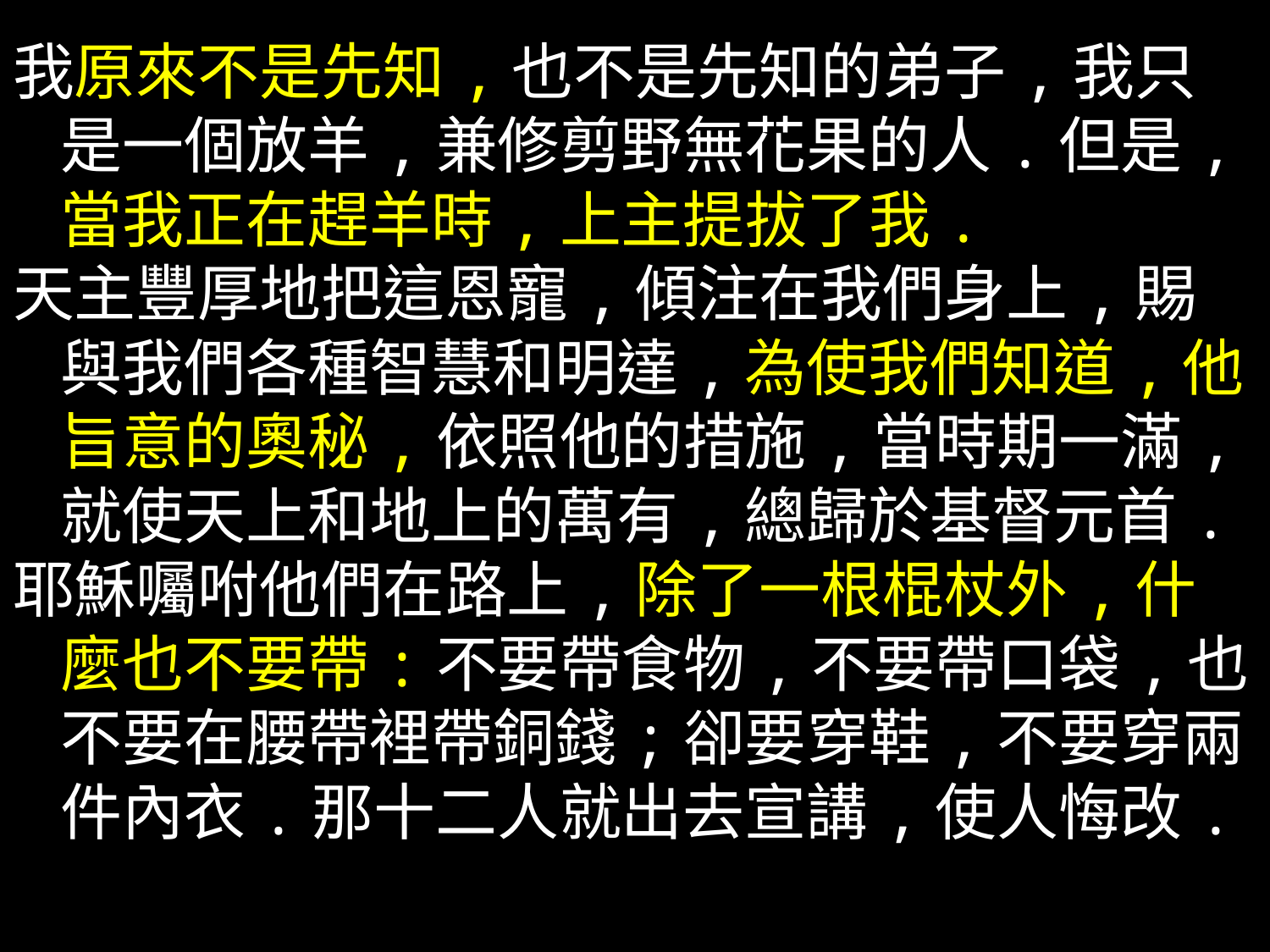

我原來不是先知,也不是先知的弟子,我只是一個放羊,兼修剪野無花果的人.但是,當我正在趕羊時,上主提拔了我.
天主豐厚地把這恩寵,傾注在我們身上,賜與我們各種智慧和明達,為使我們知道,他旨意的奧秘,依照他的措施,當時期一滿,就使天上和地上的萬有,總歸於基督元首.
耶穌囑咐他們在路上,除了一根棍杖外,什麼也不要帶:不要帶食物,不要帶口袋,也不要在腰帶裡帶銅錢;卻要穿鞋,不要穿兩件內衣.那十二人就出去宣講,使人悔改.